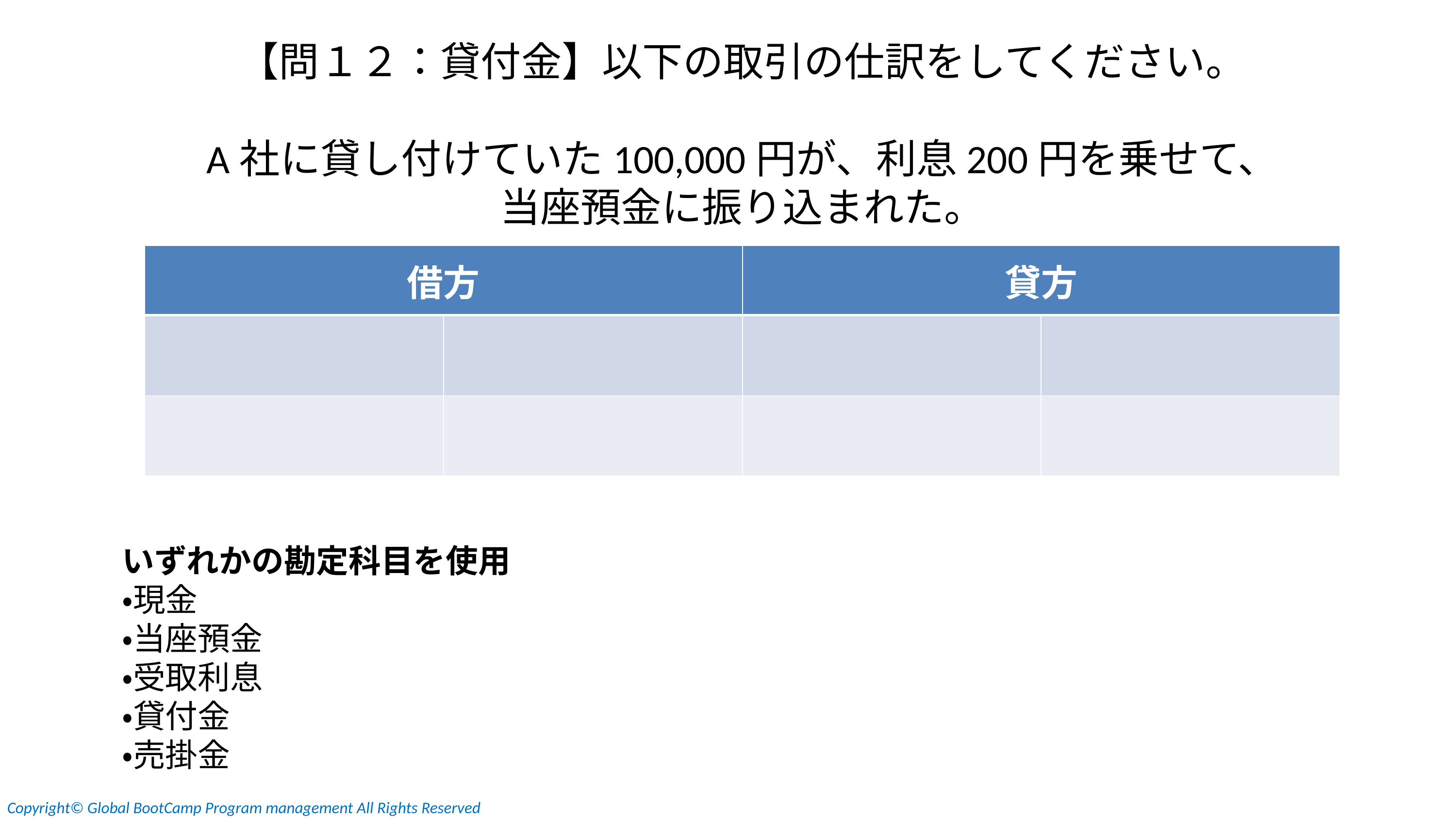

【問１２：貸付金】以下の取引の仕訳をしてください。

A社に貸し付けていた100,000円が、利息200円を乗せて、
当座預金に振り込まれた。
| 借方 |  | 貸方 |  |
| --- | --- | --- | --- |
|  |  |  |  |
|  |  |  |  |
いずれかの勘定科目を使用
・現金
・当座預金
・受取利息
・貸付金
・売掛金